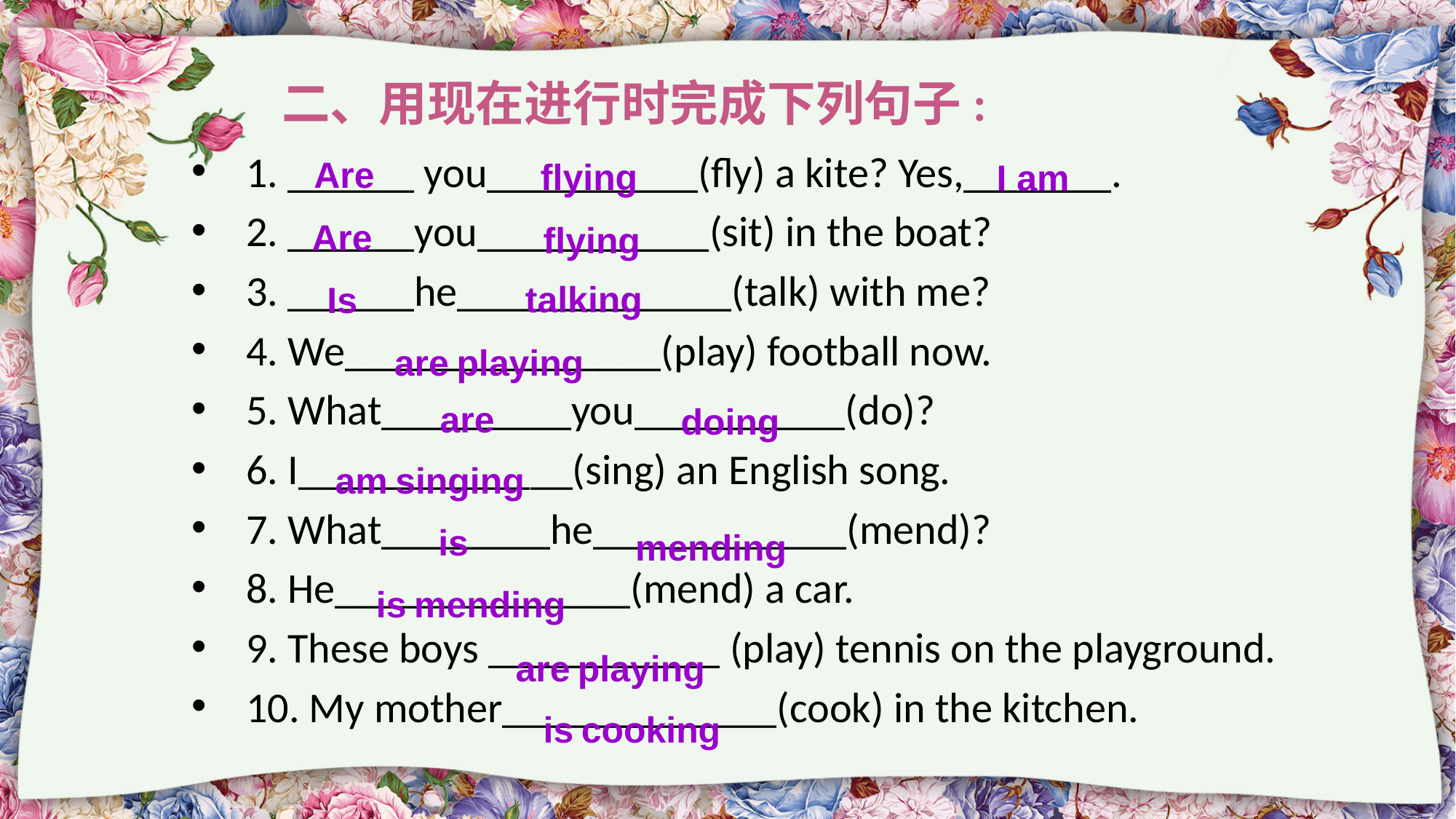

# 二、用现在进行时完成下列句子:
1. ______ you__________(fly) a kite? Yes,_______.
2. ______you___________(sit) in the boat?
3. ______he_____________(talk) with me?
4. We_______________(play) football now.
5. What_________you__________(do)?
6. I_____________(sing) an English song.
7. What________he____________(mend)?
8. He______________(mend) a car.
9. These boys ___________ (play) tennis on the playground.
10. My mother_____________(cook) in the kitchen.
Are
flying
I am
Are
flying
talking
Is
are playing
are
doing
am singing
is
mending
is mending
are playing
is cooking